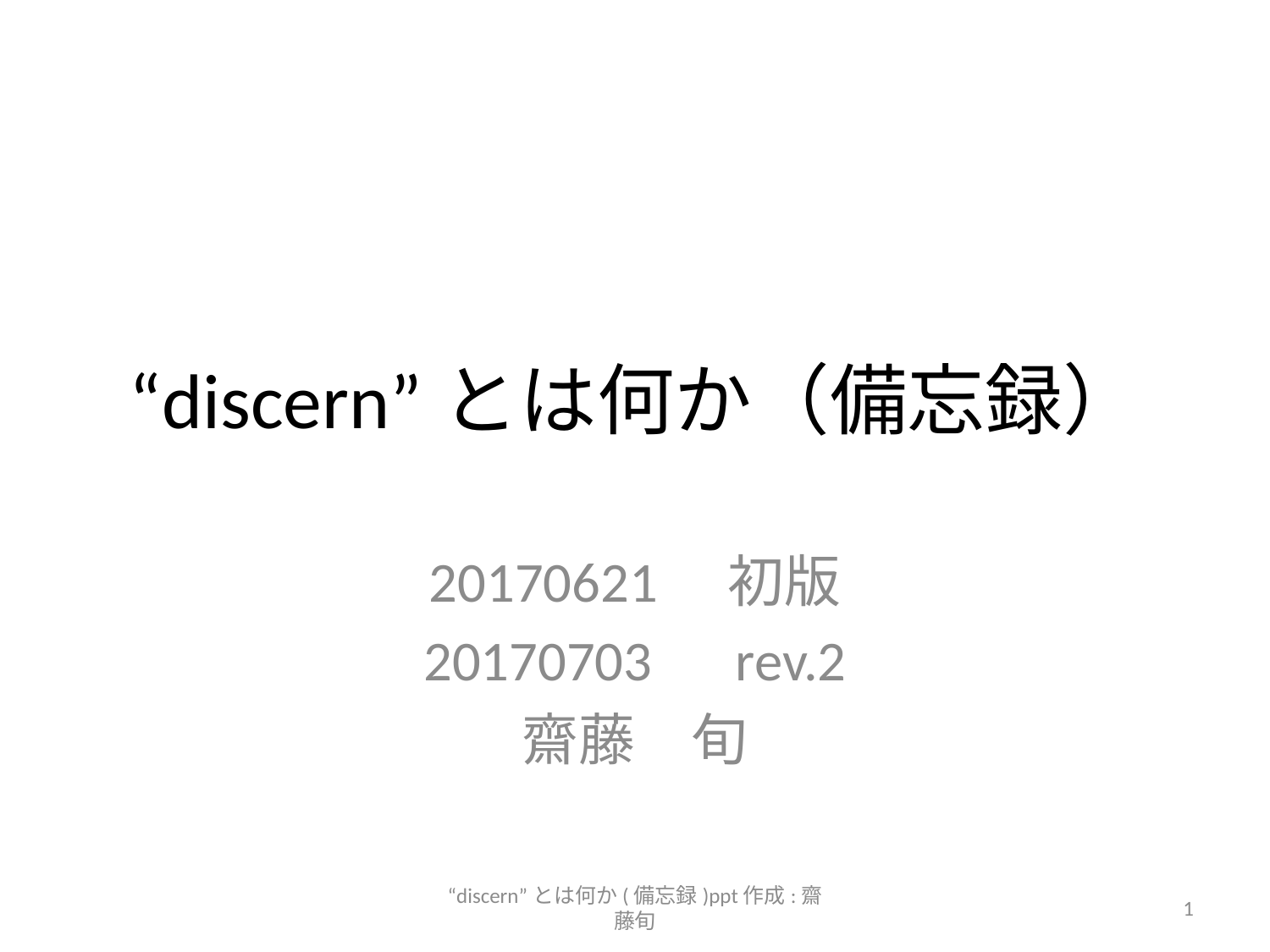

# “discern”とは何か（備忘録）
20170621　初版
20170703　rev.2
齋藤　旬
“discern”とは何か(備忘録)ppt作成:齋藤旬
1